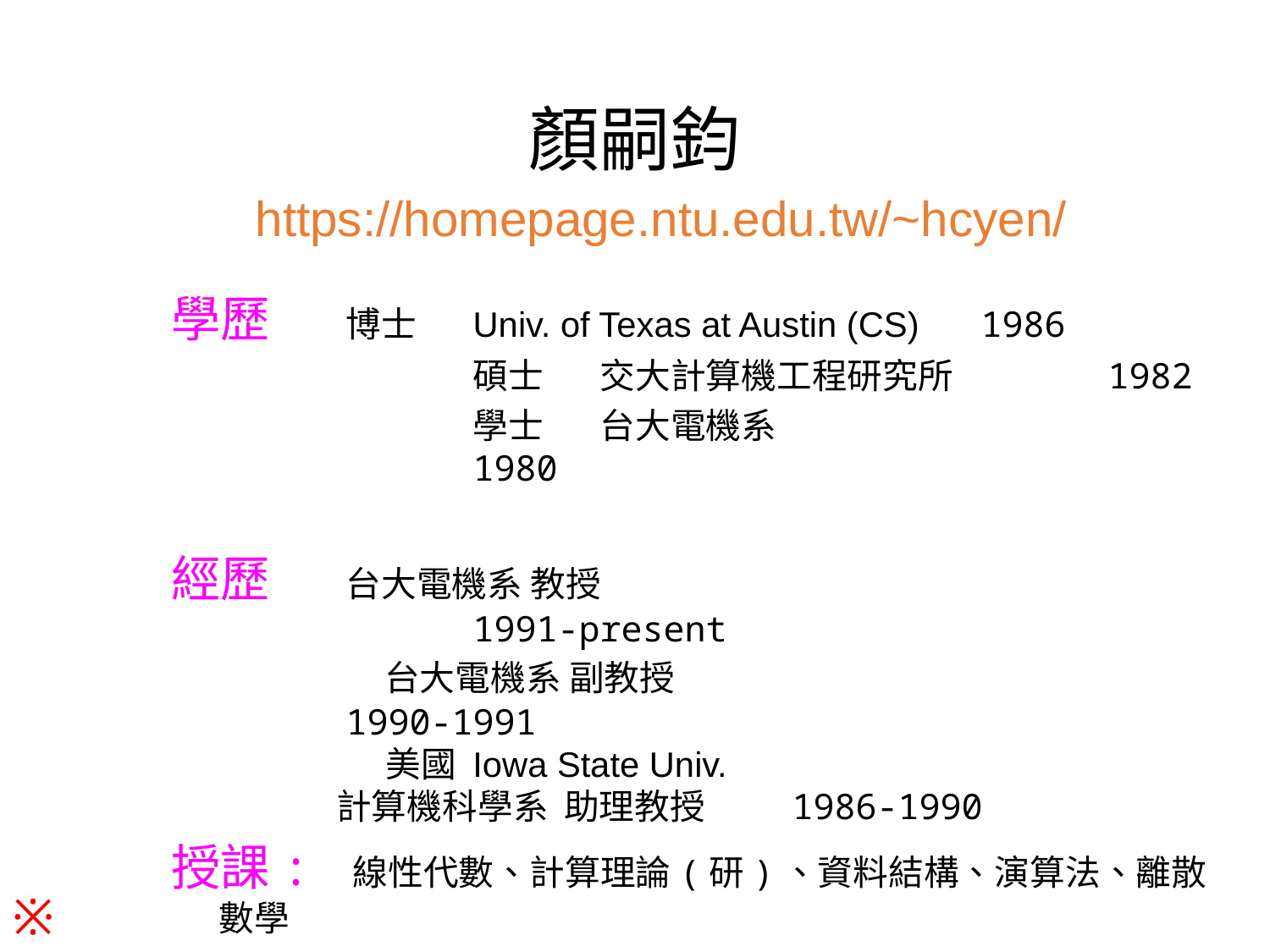

# 顏嗣鈞
https://homepage.ntu.edu.tw/~hcyen/
學歷	博士	Univ. of Texas at Austin (CS)	1986
			碩士	交大計算機工程研究所  	  	1982
			學士	台大電機系 			  		1980

經歷	台大電機系 教授						1991-present
		   台大電機系 副教授 					1990-1991
		    美國 Iowa State Univ.
                    計算機科學系  助理教授          1986-1990
授課: 線性代數、計算理論(研)、資料結構、演算法、離散數學
專長	 演算法、計算理論、圖形繪製與資訊視覺化
※